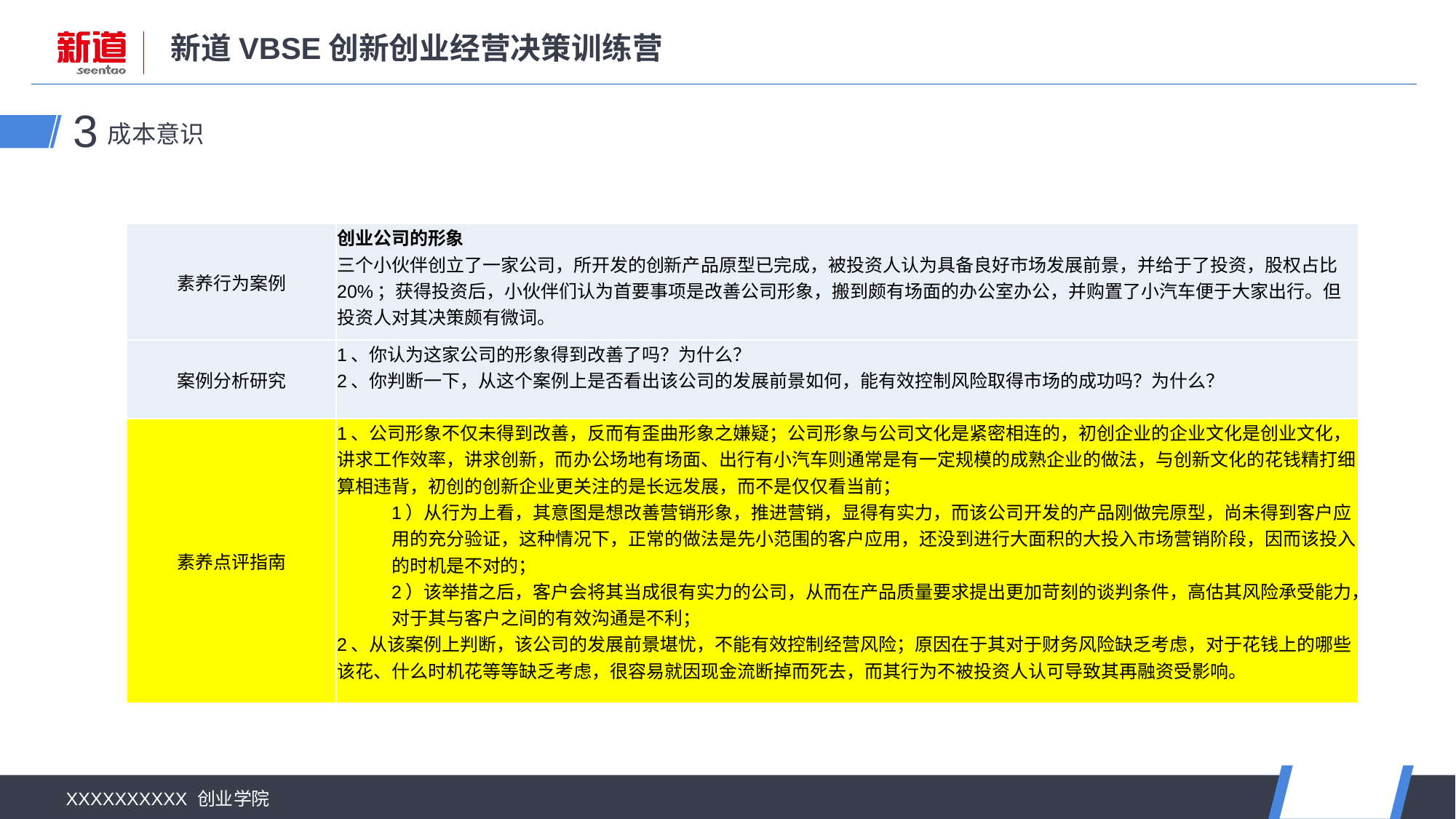

成本意识
3
| 素养行为案例 | 创业公司的形象 三个小伙伴创立了一家公司，所开发的创新产品原型已完成，被投资人认为具备良好市场发展前景，并给于了投资，股权占比20%；获得投资后，小伙伴们认为首要事项是改善公司形象，搬到颇有场面的办公室办公，并购置了小汽车便于大家出行。但投资人对其决策颇有微词。 |
| --- | --- |
| 案例分析研究 | 1、你认为这家公司的形象得到改善了吗？为什么？ 2、你判断一下，从这个案例上是否看出该公司的发展前景如何，能有效控制风险取得市场的成功吗？为什么？ |
| 素养点评指南 | 1、公司形象不仅未得到改善，反而有歪曲形象之嫌疑；公司形象与公司文化是紧密相连的，初创企业的企业文化是创业文化，讲求工作效率，讲求创新，而办公场地有场面、出行有小汽车则通常是有一定规模的成熟企业的做法，与创新文化的花钱精打细算相违背，初创的创新企业更关注的是长远发展，而不是仅仅看当前； 1）从行为上看，其意图是想改善营销形象，推进营销，显得有实力，而该公司开发的产品刚做完原型，尚未得到客户应用的充分验证，这种情况下，正常的做法是先小范围的客户应用，还没到进行大面积的大投入市场营销阶段，因而该投入的时机是不对的； 2）该举措之后，客户会将其当成很有实力的公司，从而在产品质量要求提出更加苛刻的谈判条件，高估其风险承受能力，对于其与客户之间的有效沟通是不利； 2、从该案例上判断，该公司的发展前景堪忧，不能有效控制经营风险；原因在于其对于财务风险缺乏考虑，对于花钱上的哪些该花、什么时机花等等缺乏考虑，很容易就因现金流断掉而死去，而其行为不被投资人认可导致其再融资受影响。 |
24